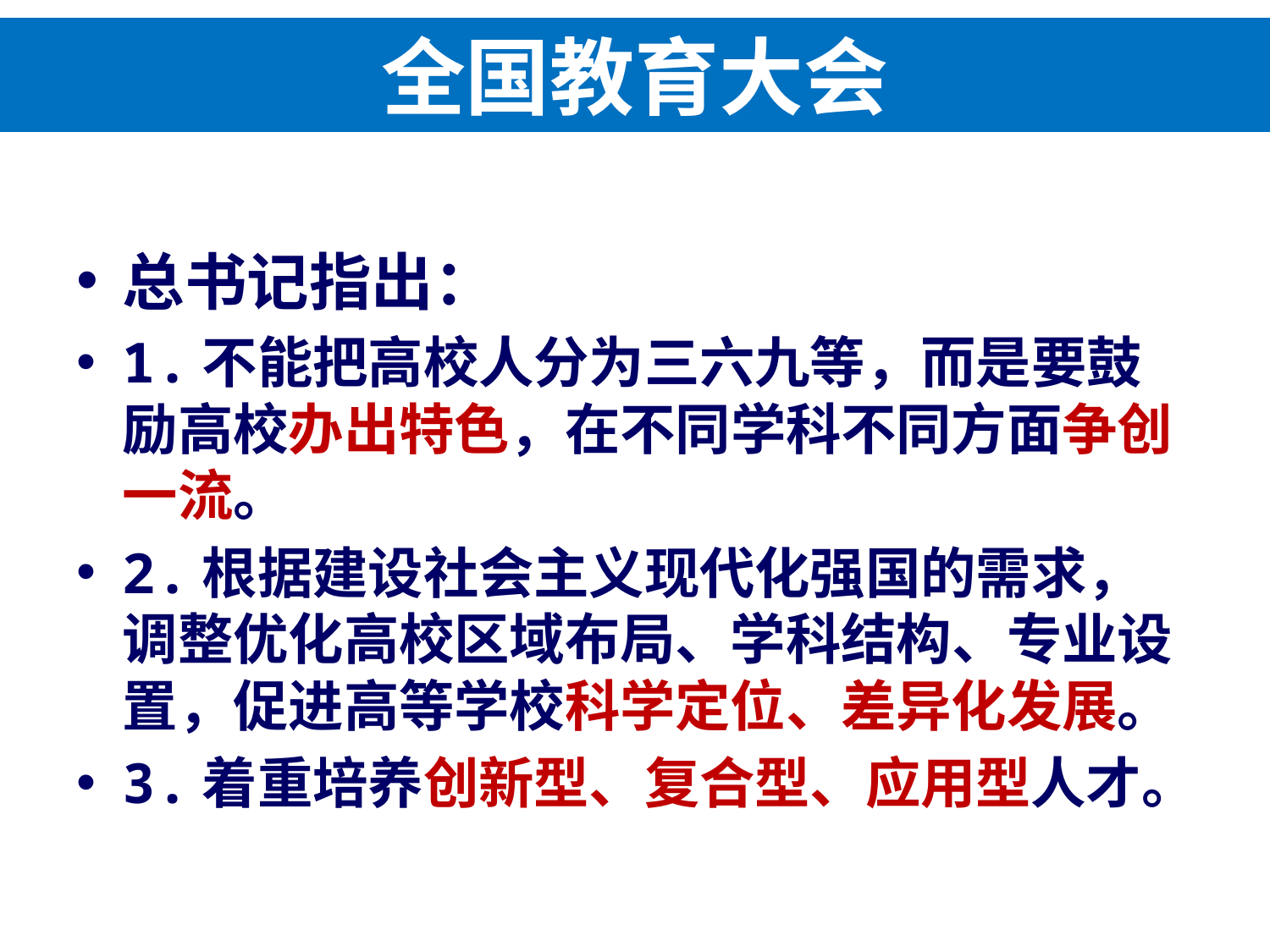

全国教育大会
总书记指出：
1.不能把高校人分为三六九等，而是要鼓励高校办出特色，在不同学科不同方面争创一流。
2.根据建设社会主义现代化强国的需求，调整优化高校区域布局、学科结构、专业设置，促进高等学校科学定位、差异化发展。
3.着重培养创新型、复合型、应用型人才。